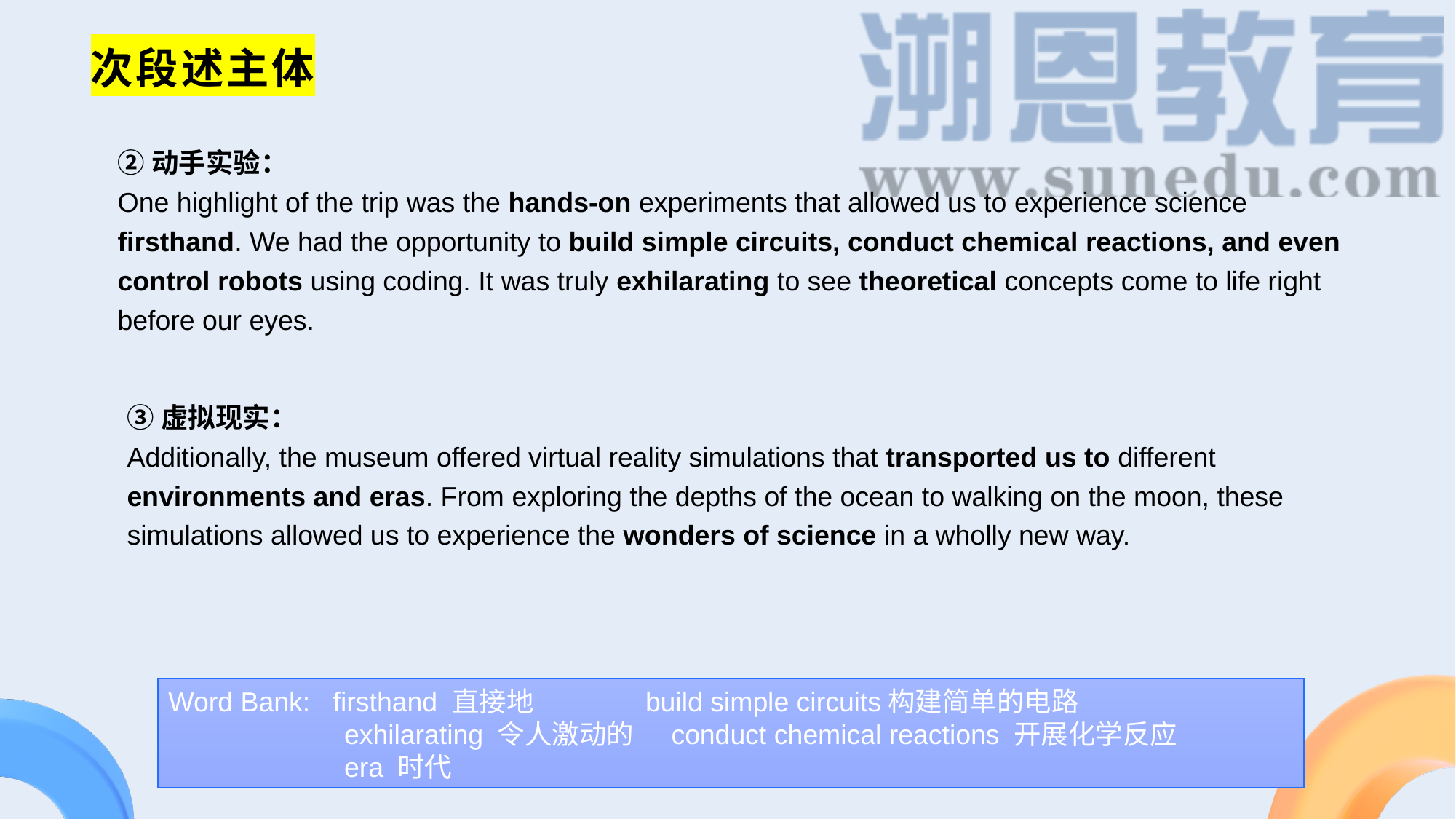

次段述主体
②动手实验：
One highlight of the trip was the hands-on experiments that allowed us to experience science firsthand. We had the opportunity to build simple circuits, conduct chemical reactions, and even control robots using coding. It was truly exhilarating to see theoretical concepts come to life right before our eyes.
③虚拟现实：
Additionally, the museum offered virtual reality simulations that transported us to different environments and eras. From exploring the depths of the ocean to walking on the moon, these simulations allowed us to experience the wonders of science in a wholly new way.
Word Bank:   firsthand 直接地                 build simple circuits构建简单的电路
                       exhilarating 令人激动的     conduct chemical reactions 开展化学反应
                       era 时代